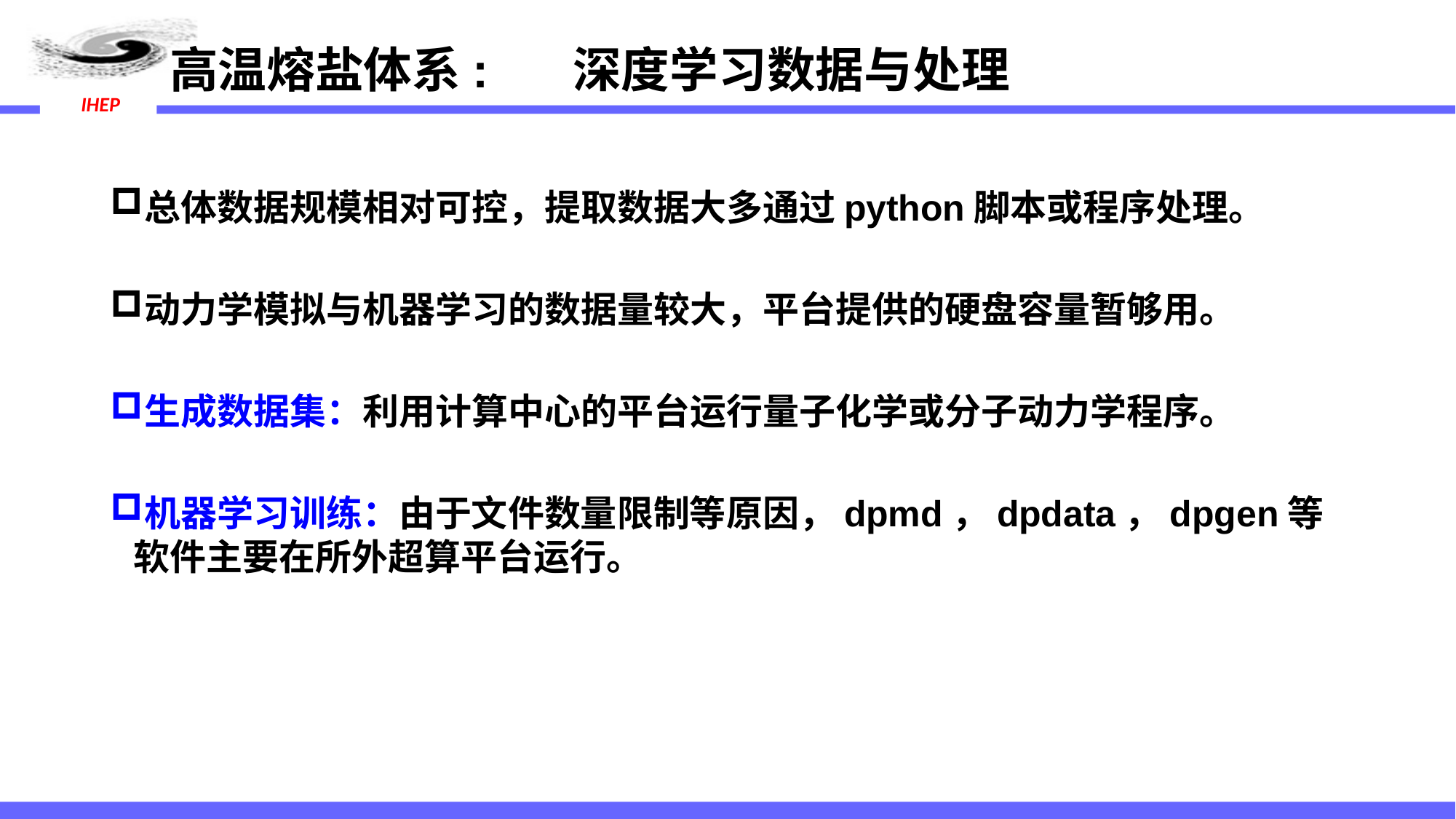

高温熔盐体系:
深度学习数据与处理
总体数据规模相对可控，提取数据大多通过python脚本或程序处理。

动力学模拟与机器学习的数据量较大，平台提供的硬盘容量暂够用。

生成数据集：利用计算中心的平台运行量子化学或分子动力学程序。

机器学习训练：由于文件数量限制等原因，dpmd，dpdata，dpgen等软件主要在所外超算平台运行。